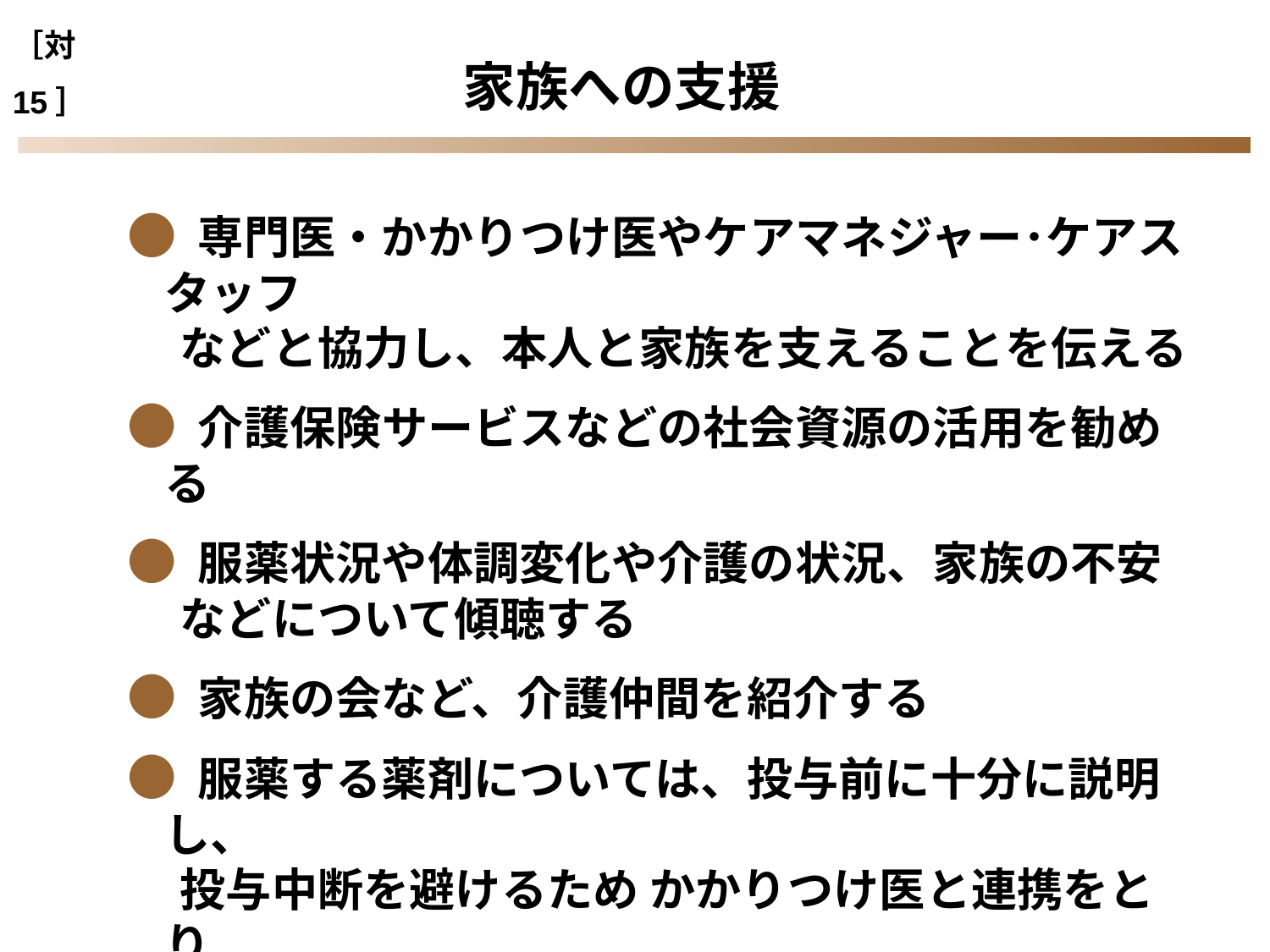

［対15］
家族への支援

● 専門医・かかりつけ医やケアマネジャー･ケアスタッフ
    などと協力し、本人と家族を支えることを伝える

● 介護保険サービスなどの社会資源の活用を勧める

● 服薬状況や体調変化や介護の状況、家族の不安
    などについて傾聴する

● 家族の会など、介護仲間を紹介する

● 服薬する薬剤については、投与前に十分に説明し、
    投与中断を避けるため かかりつけ医と連携をとり
    治療薬の投与方法、回数を減らす、在宅訪問を行う
    など 介護者の負担の少ない方法をとる